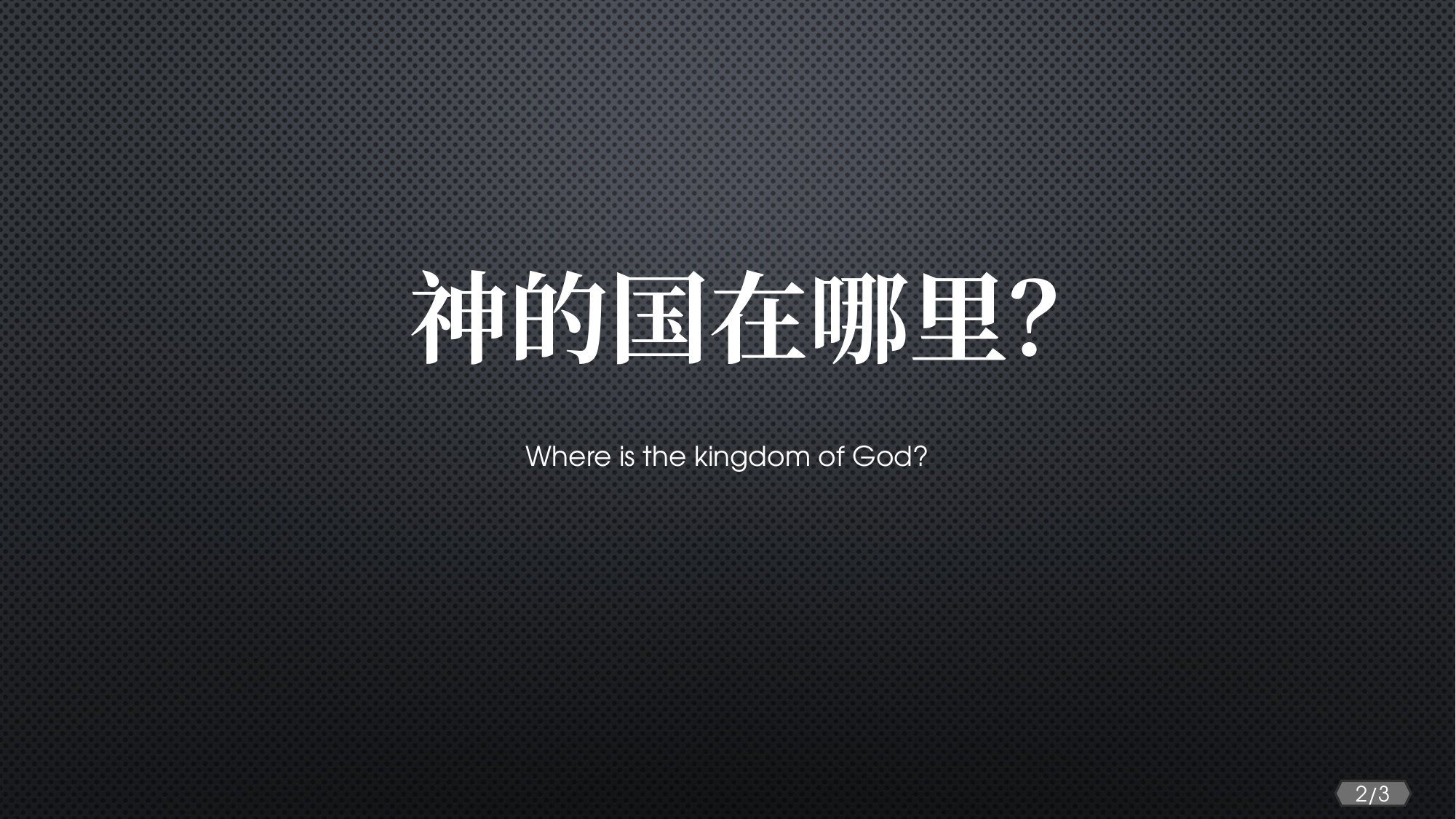

神的国在哪里？
Where is the kingdom of God?
2/3